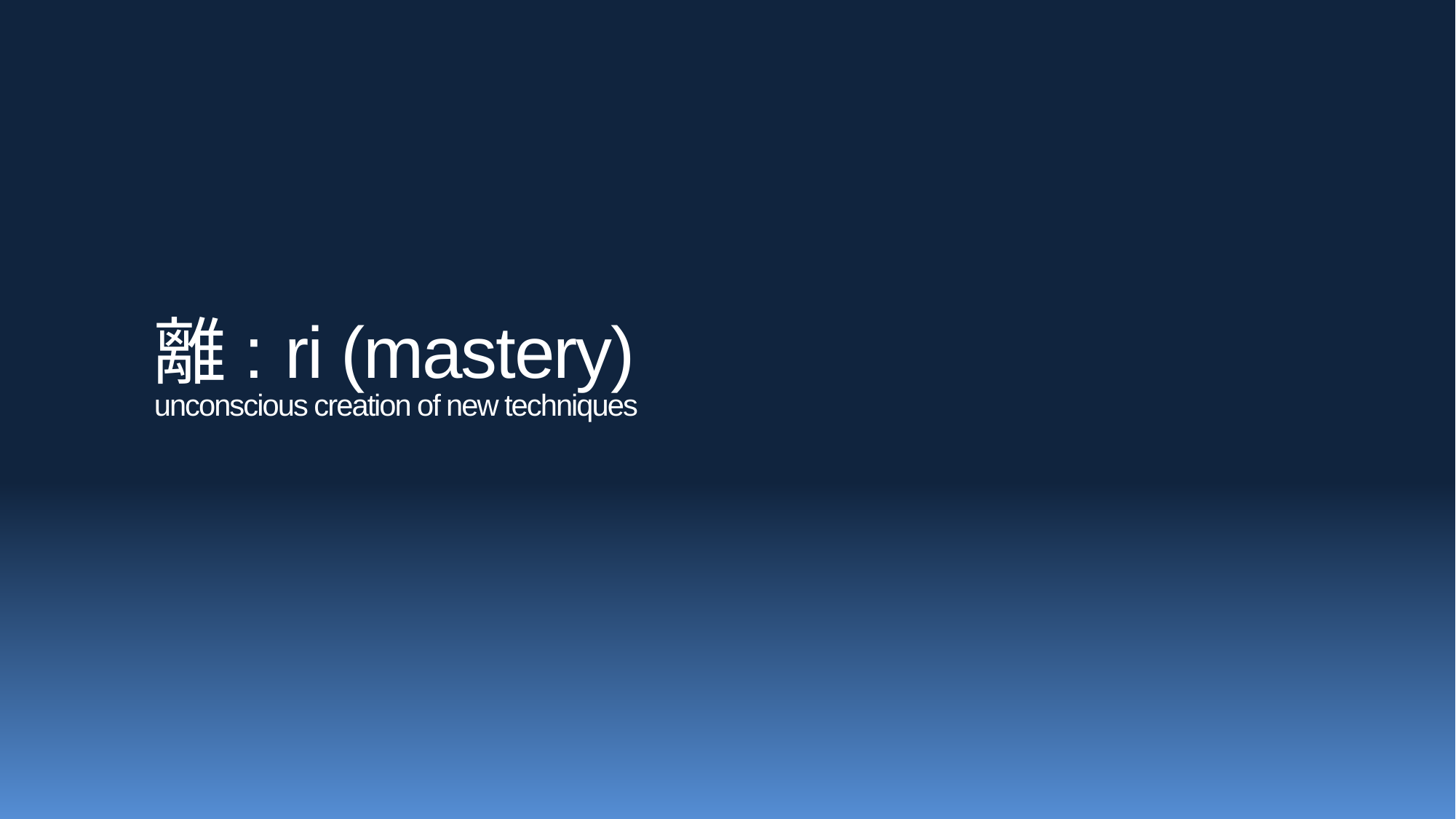

# 離: ri (mastery) unconscious creation of new techniques